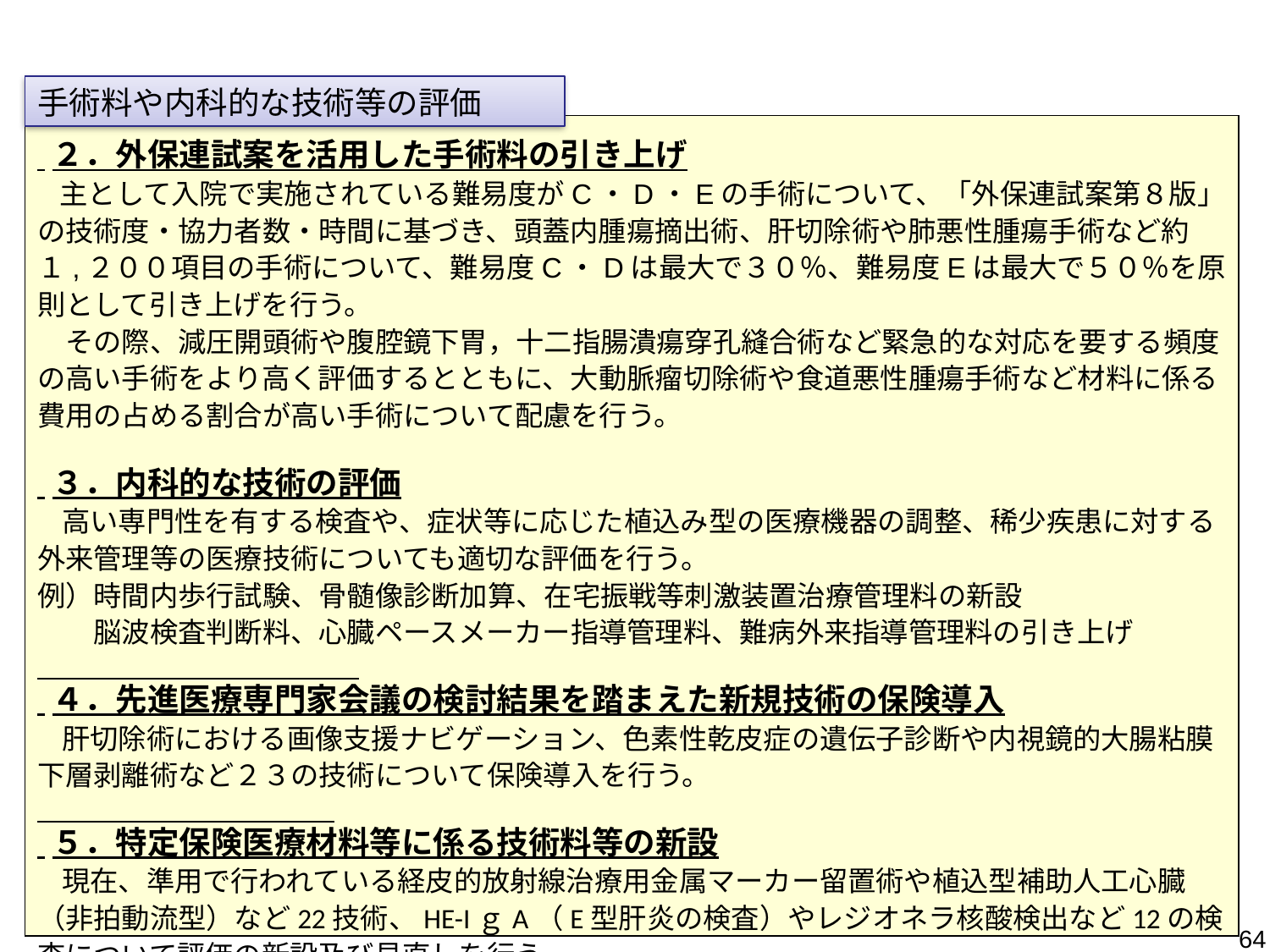

手術料や内科的な技術等の評価
 ２．外保連試案を活用した手術料の引き上げ
   主として入院で実施されている難易度がC・D・Eの手術について、「外保連試案第８版」の技術度・協力者数・時間に基づき、頭蓋内腫瘍摘出術、肝切除術や肺悪性腫瘍手術など約１,２００項目の手術について、難易度C・Dは最大で３０％、難易度Eは最大で５０％を原則として引き上げを行う。
　その際、減圧開頭術や腹腔鏡下胃，十二指腸潰瘍穿孔縫合術など緊急的な対応を要する頻度の高い手術をより高く評価するとともに、大動脈瘤切除術や食道悪性腫瘍手術など材料に係る費用の占める割合が高い手術について配慮を行う。

 ３．内科的な技術の評価
　高い専門性を有する検査や、症状等に応じた植込み型の医療機器の調整、稀少疾患に対する外来管理等の医療技術についても適切な評価を行う。
例）時間内歩行試験、骨髄像診断加算、在宅振戦等刺激装置治療管理料の新設
　　脳波検査判断料、心臓ペースメーカー指導管理料、難病外来指導管理料の引き上げ

 ４．先進医療専門家会議の検討結果を踏まえた新規技術の保険導入
　肝切除術における画像支援ナビゲーション、色素性乾皮症の遺伝子診断や内視鏡的大腸粘膜下層剥離術など２３の技術について保険導入を行う。

 ５．特定保険医療材料等に係る技術料等の新設
　現在、準用で行われている経皮的放射線治療用金属マーカー留置術や植込型補助人工心臓（非拍動流型）など22技術、HE-IｇA（E型肝炎の検査）やレジオネラ核酸検出など12の検査について評価の新設及び見直しを行う。
64